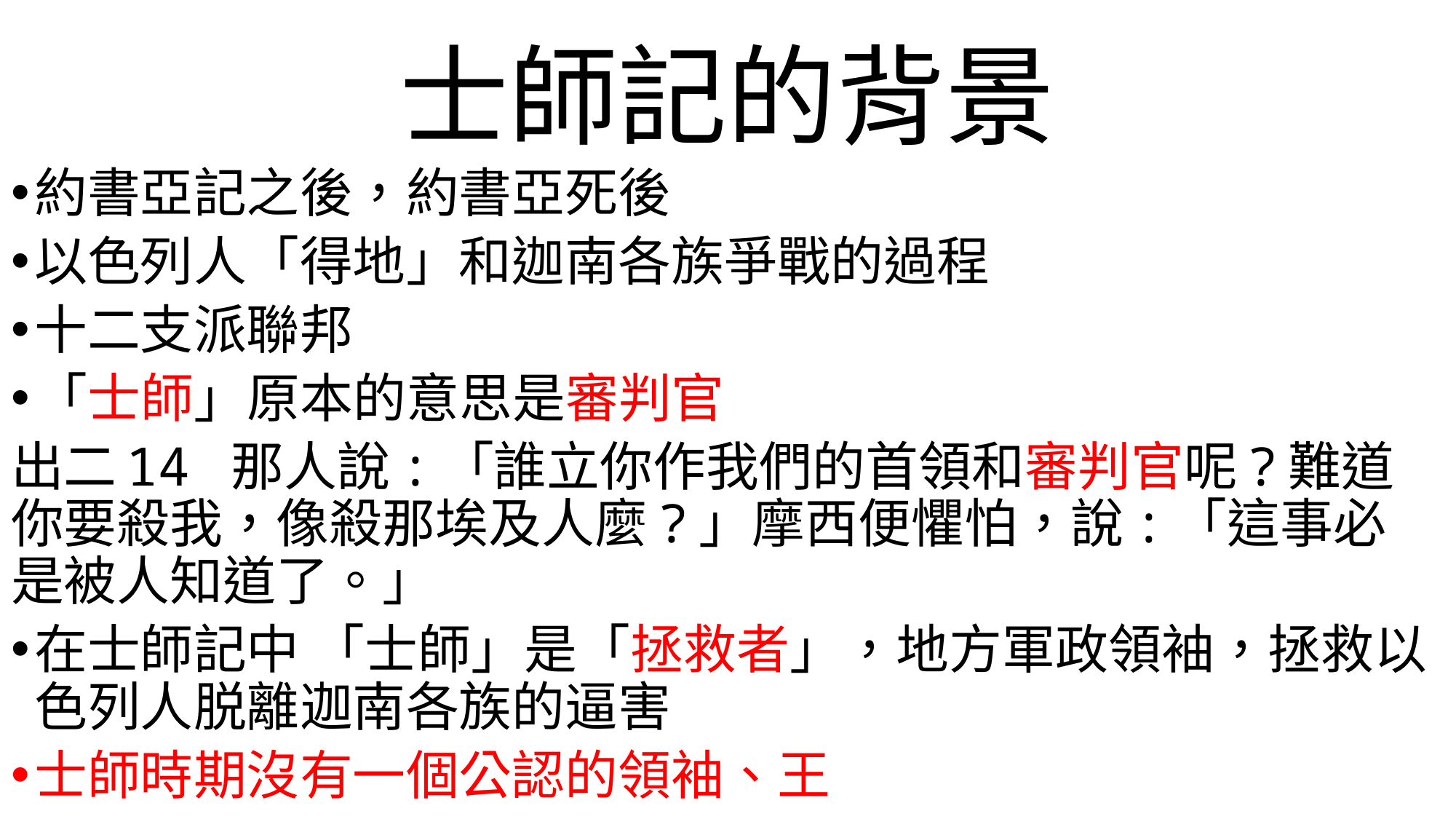

# 士師記的背景
約書亞記之後，約書亞死後
以色列人「得地」和迦南各族爭戰的過程
十二支派聯邦
「士師」原本的意思是審判官
出二14 那人說:「誰立你作我們的首領和審判官呢?難道你要殺我，像殺那埃及人麼?」摩西便懼怕，說:「這事必是被人知道了。」
在士師記中 「士師」是「拯救者」，地方軍政領袖，拯救以色列人脱離迦南各族的逼害
士師時期沒有一個公認的領袖、王